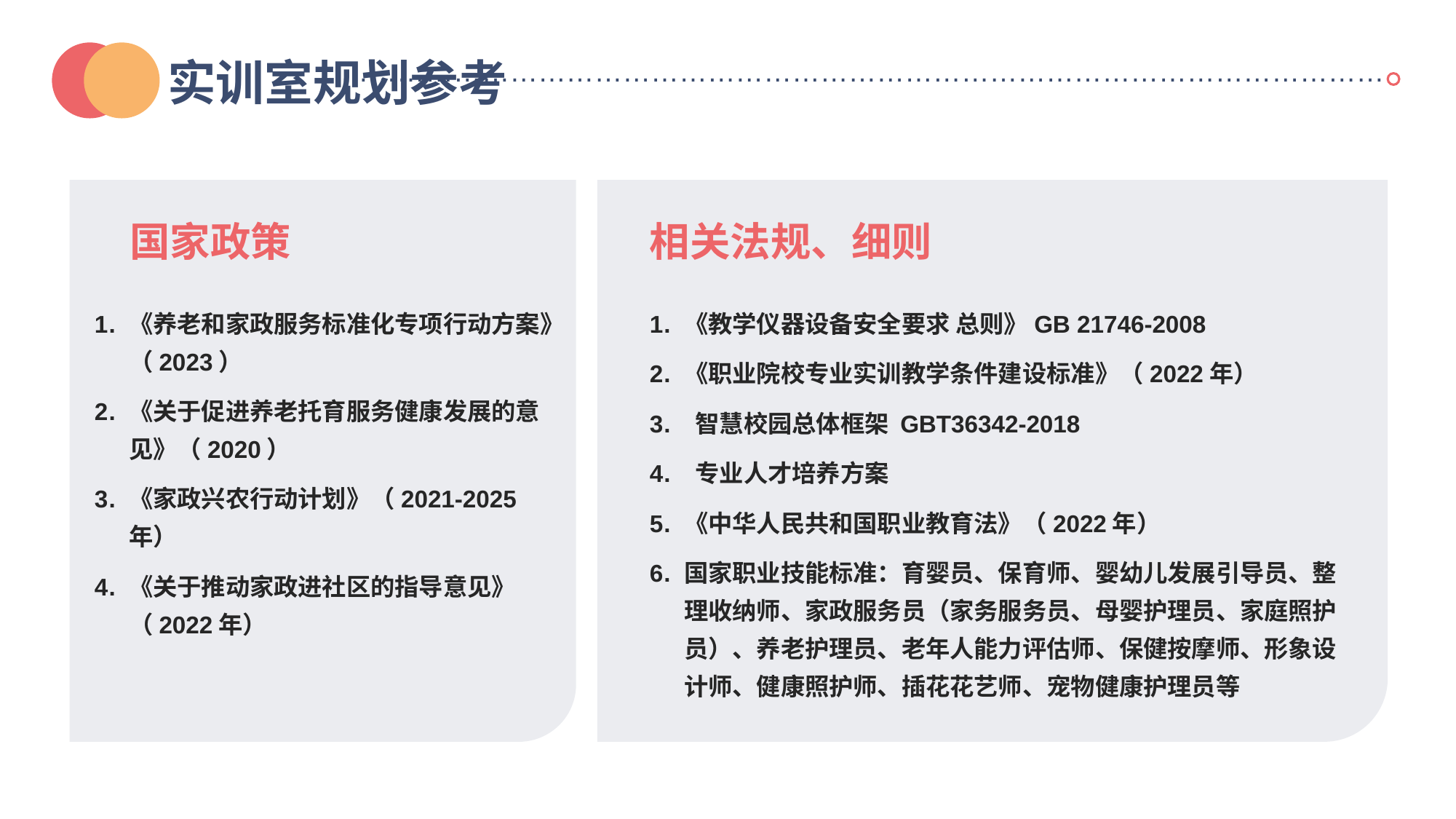

实训室规划参考
…………………………………………………………………………………………………

相关法规、细则
国家政策
《教学仪器设备安全要求 总则》GB 21746-2008
《职业院校专业实训教学条件建设标准》（2022年）
 智慧校园总体框架 GBT36342-2018
 专业人才培养方案
《中华人民共和国职业教育法》（2022年）
国家职业技能标准：育婴员、保育师、婴幼儿发展引导员、整理收纳师、家政服务员（家务服务员、母婴护理员、家庭照护员）、养老护理员、老年人能力评估师、保健按摩师、形象设计师、健康照护师、插花花艺师、宠物健康护理员等
《养老和家政服务标准化专项行动方案》（2023）
《关于促进养老托育服务健康发展的意见》（2020）
《家政兴农行动计划》（2021-2025年）
《关于推动家政进社区的指导意见》（2022年）